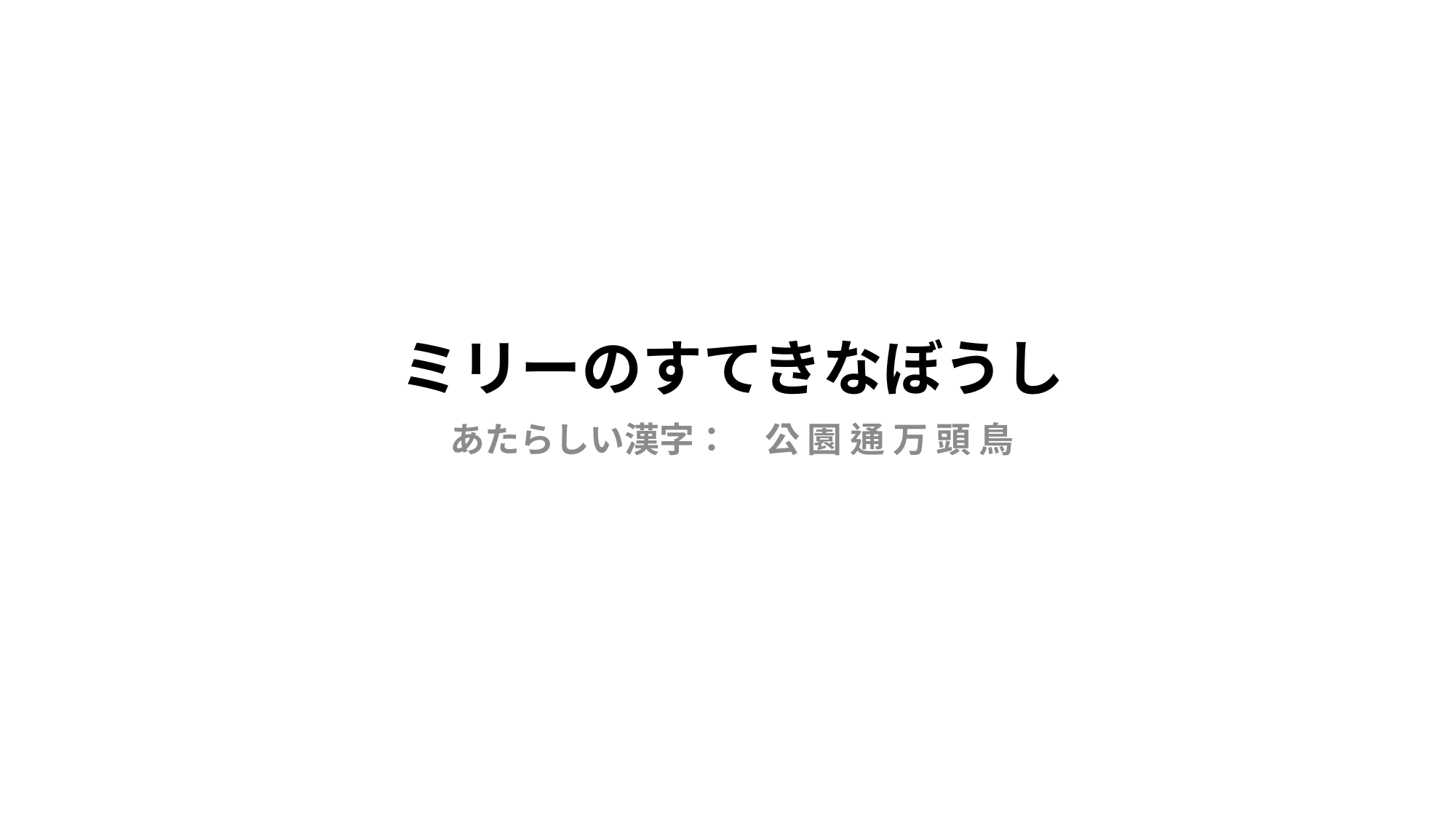

# ミリーのすてきなぼうし
あたらしい漢字： 	公 園 通 万 頭 鳥